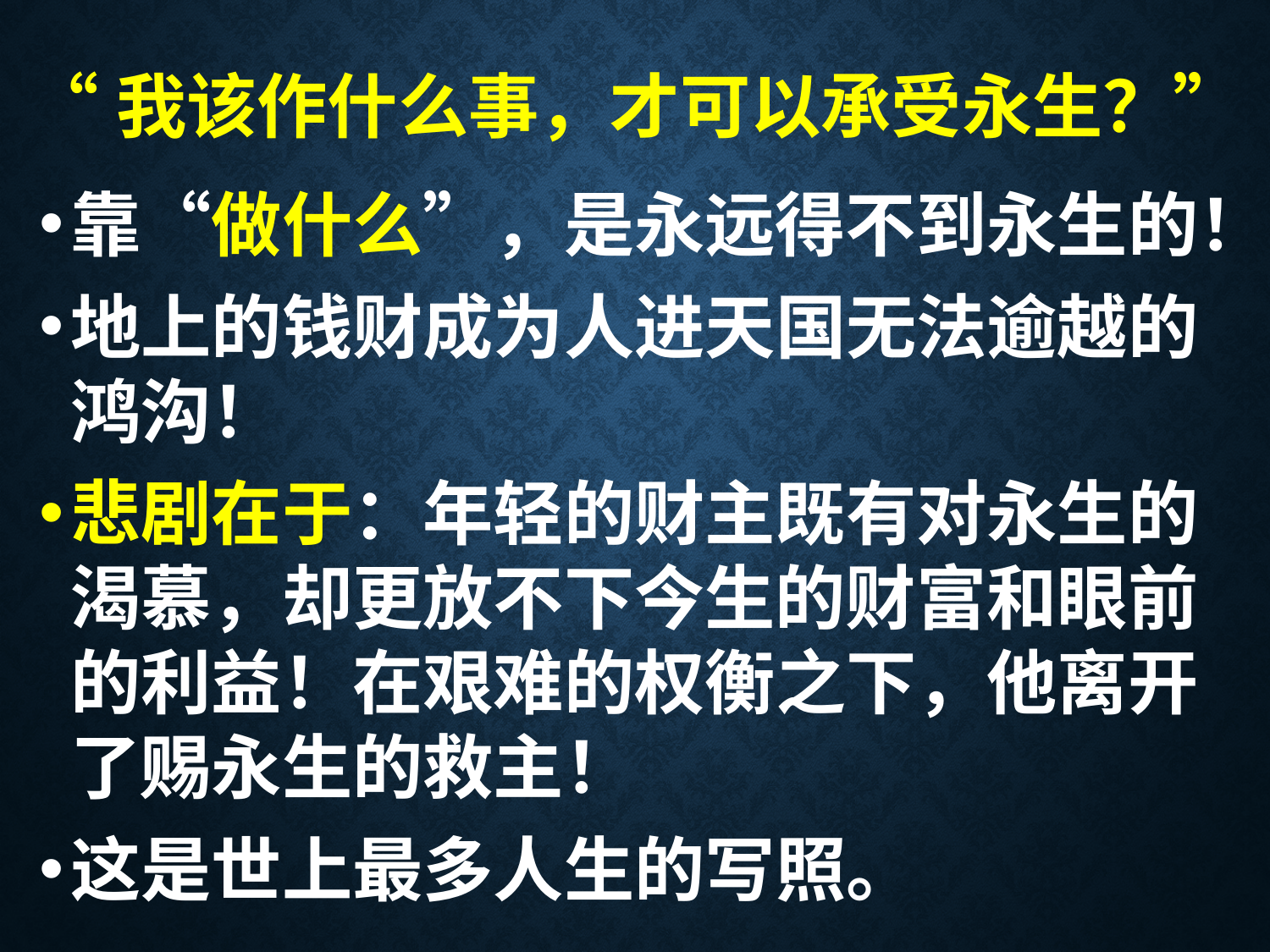

# “我该作什么事，才可以承受永生？”
靠“做什么”，是永远得不到永生的！
地上的钱财成为人进天国无法逾越的鸿沟！
悲剧在于：年轻的财主既有对永生的渴慕，却更放不下今生的财富和眼前的利益！在艰难的权衡之下，他离开了赐永生的救主！
这是世上最多人生的写照。